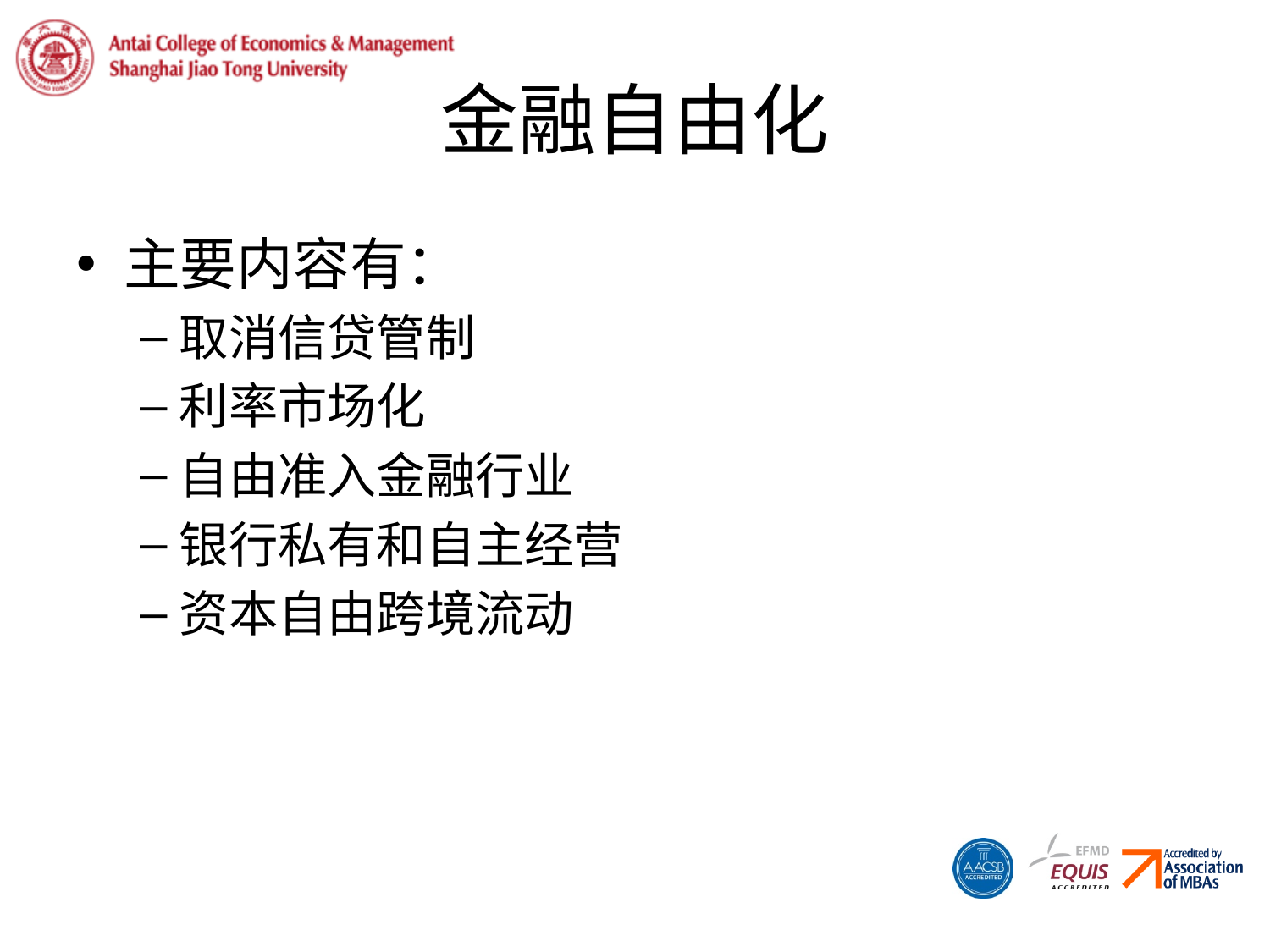

# 金融自由化
主要内容有：
取消信贷管制
利率市场化
自由准入金融行业
银行私有和自主经营
资本自由跨境流动